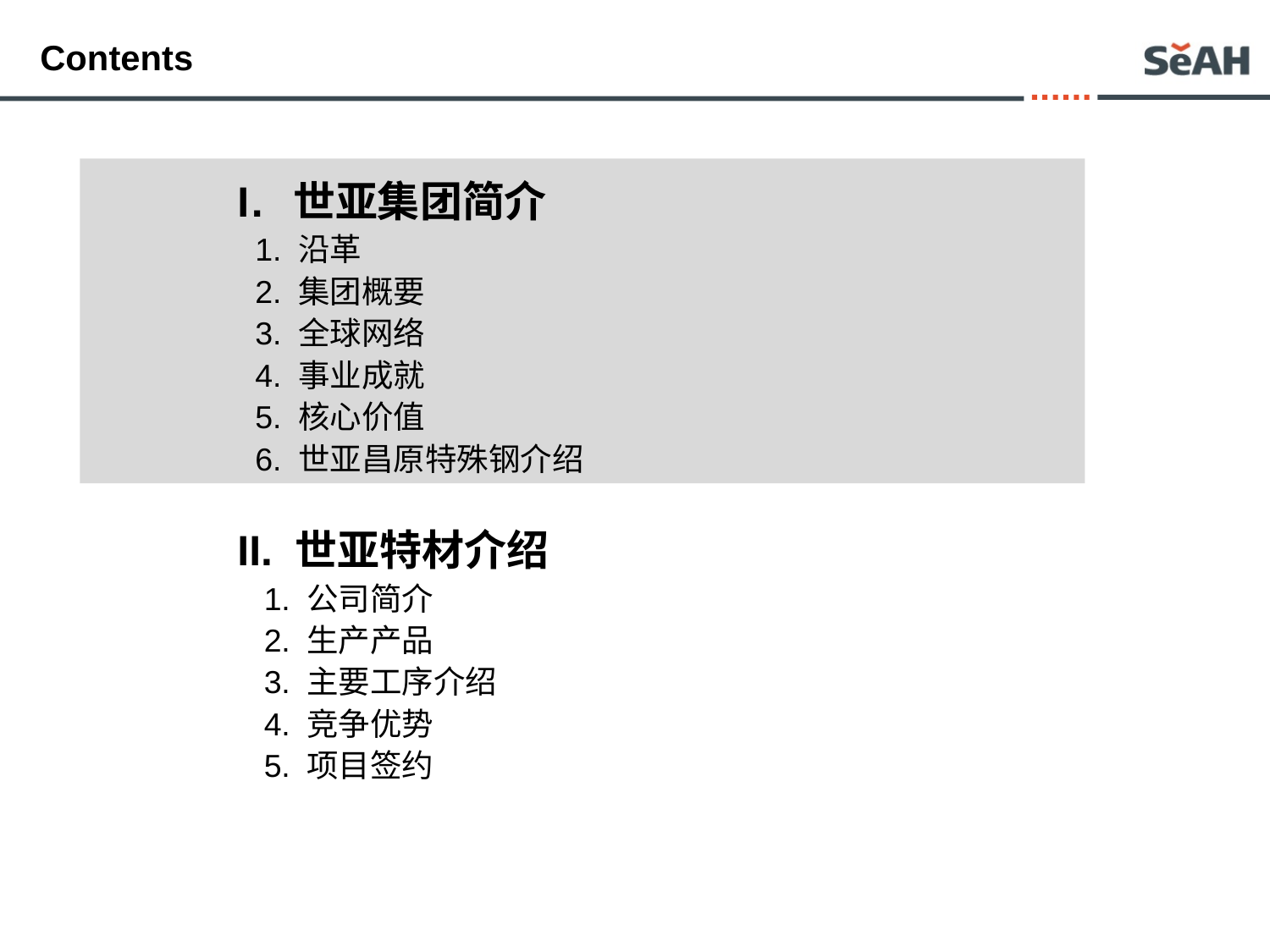

Contents

世亚集团简介
  1. 沿革
  2. 集团概要
  3. 全球网络
  4. 事业成就
  5. 核心价值
  6. 世亚昌原特殊钢介绍

II. 世亚特材介绍
   1. 公司简介
   2. 生产产品
   3. 主要工序介绍
   4. 竞争优势
   5. 项目签约